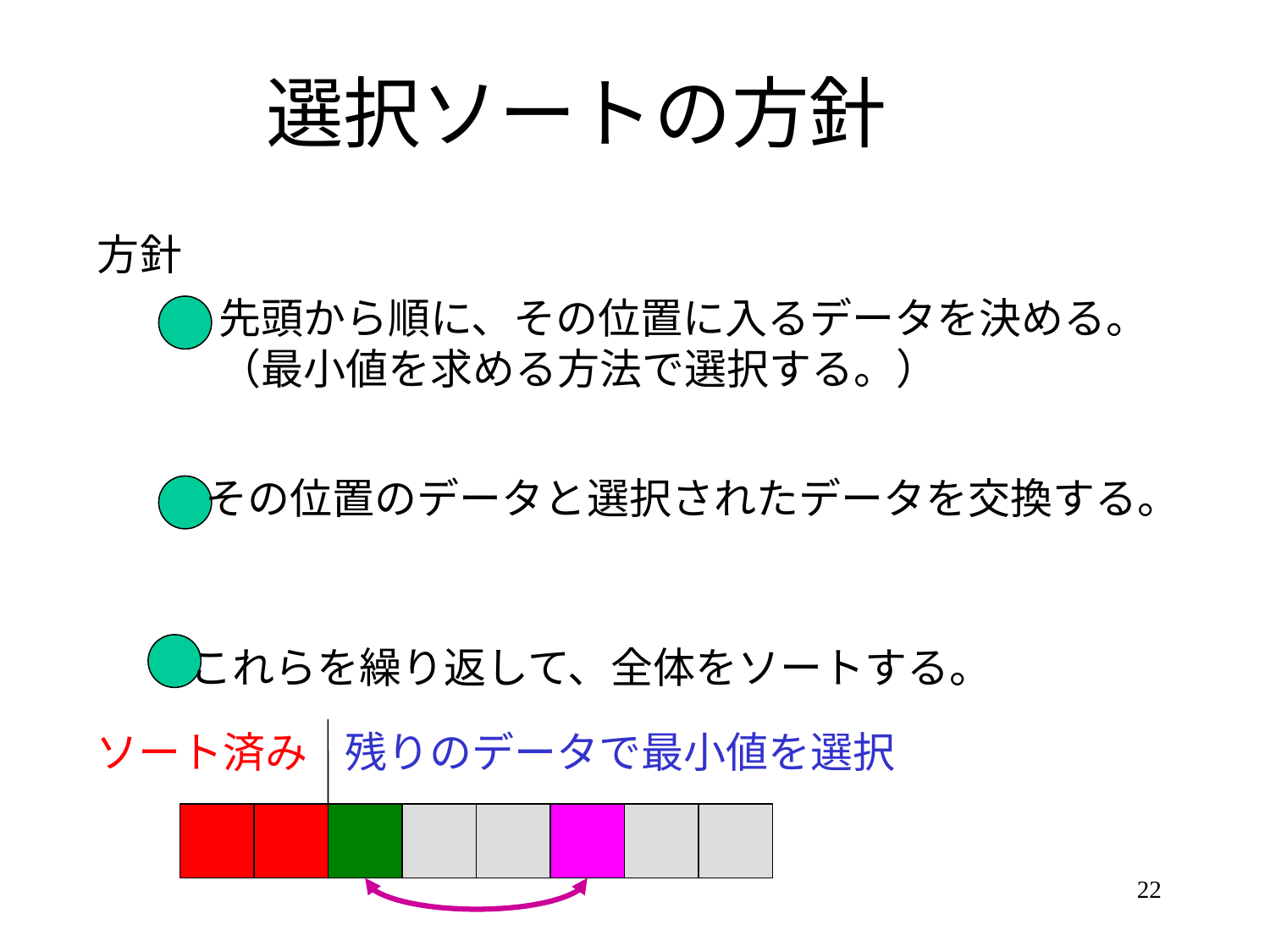

# 選択ソートの方針
方針
先頭から順に、その位置に入るデータを決める。
（最小値を求める方法で選択する。）

その位置のデータと選択されたデータを交換する。

これらを繰り返して、全体をソートする。
ソート済み

残りのデータで最小値を選択

22